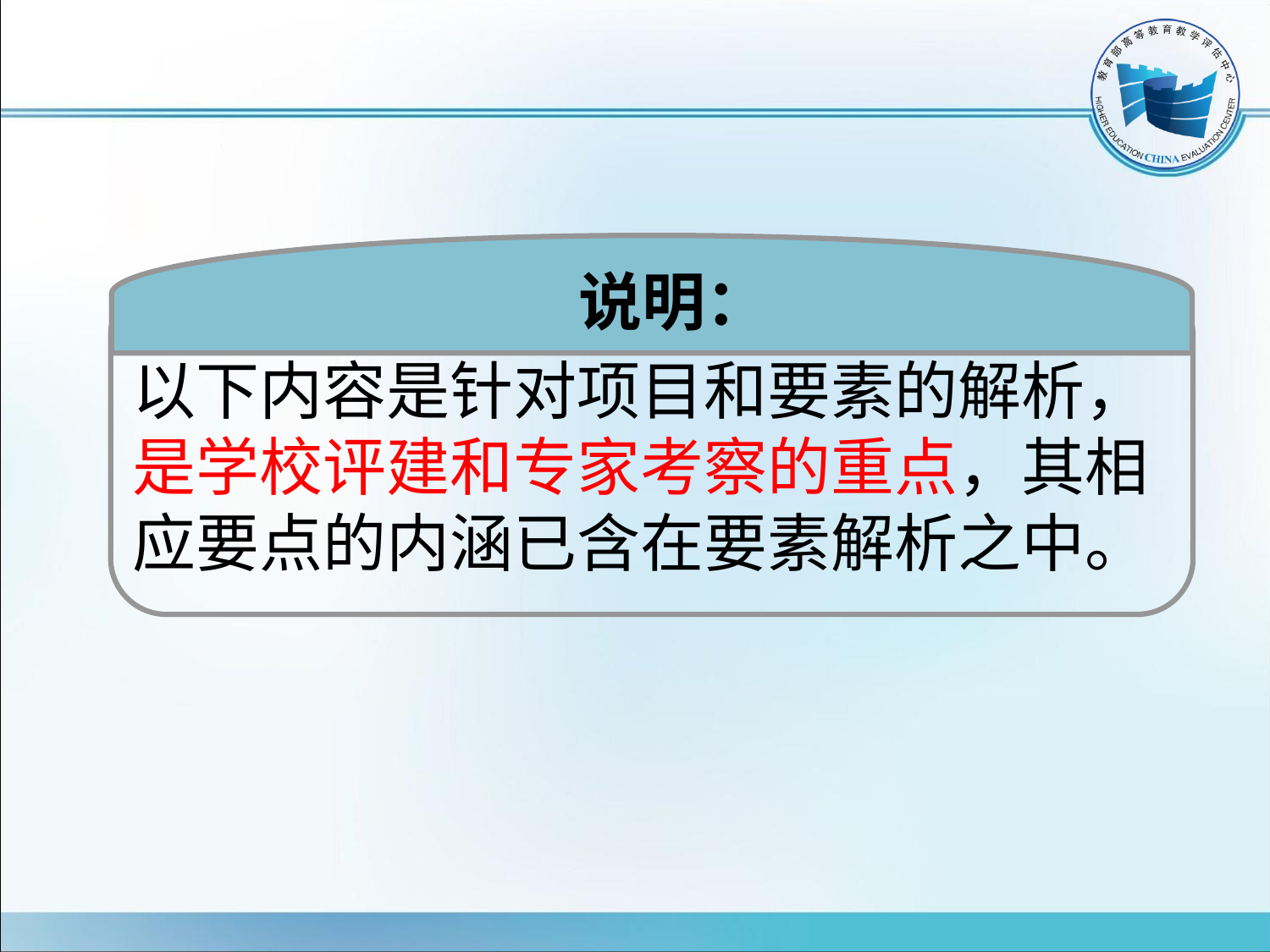

说明：
以下内容是针对项目和要素的解析，是学校评建和专家考察的重点，其相应要点的内涵已含在要素解析之中。

18